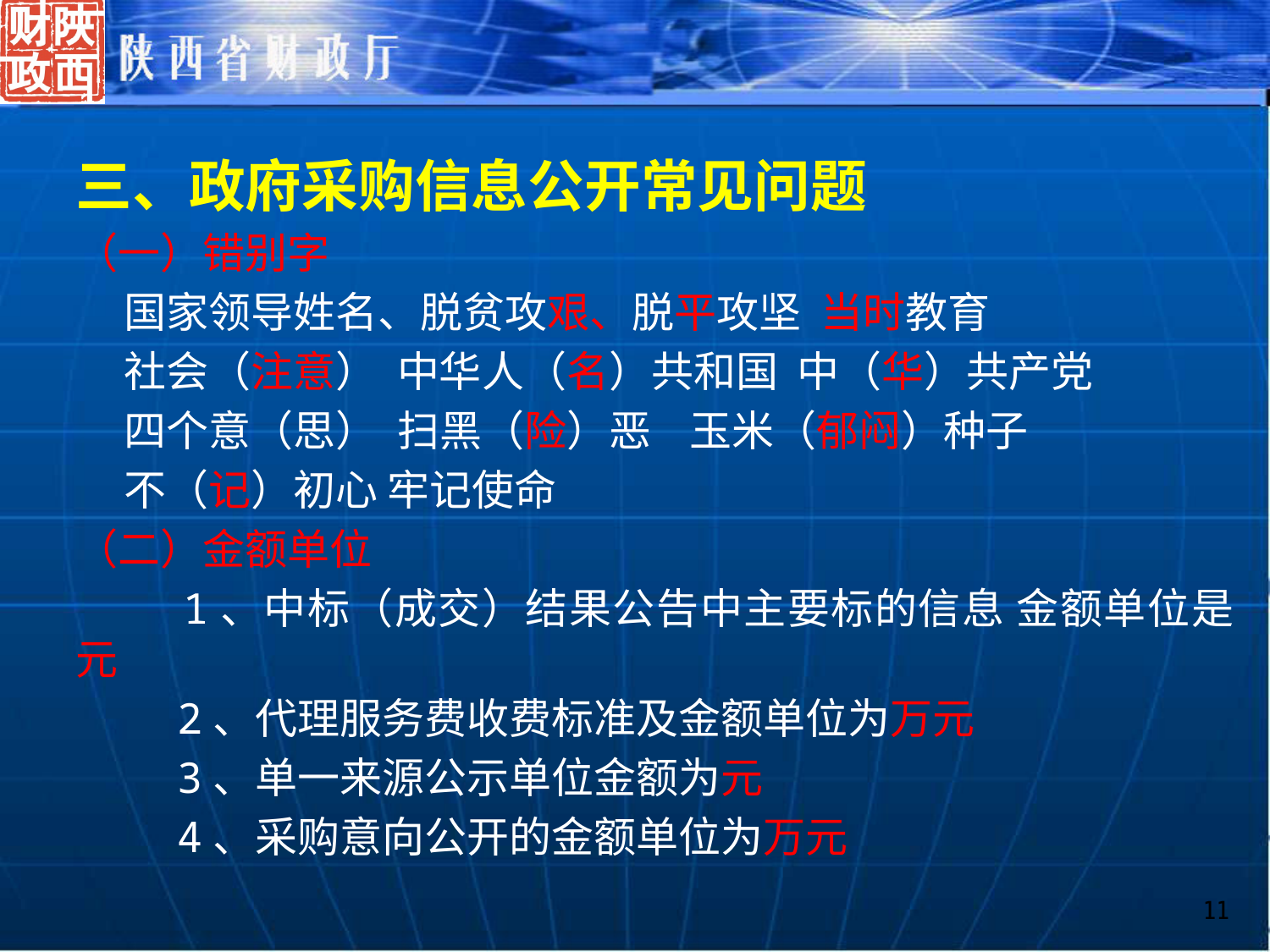

三、政府采购信息公开常见问题
（一）错别字
    国家领导姓名、脱贫攻艰、脱平攻坚  当时教育
    社会（注意）  中华人（名）共和国  中（华）共产党
    四个意（思）  扫黑（险）恶    玉米（郁闷）种子
    不（记）初心 牢记使命
（二）金额单位
    1、中标（成交）结果公告中主要标的信息 金额单位是元
    2、代理服务费收费标准及金额单位为万元
    3、单一来源公示单位金额为元
    4、采购意向公开的金额单位为万元

11